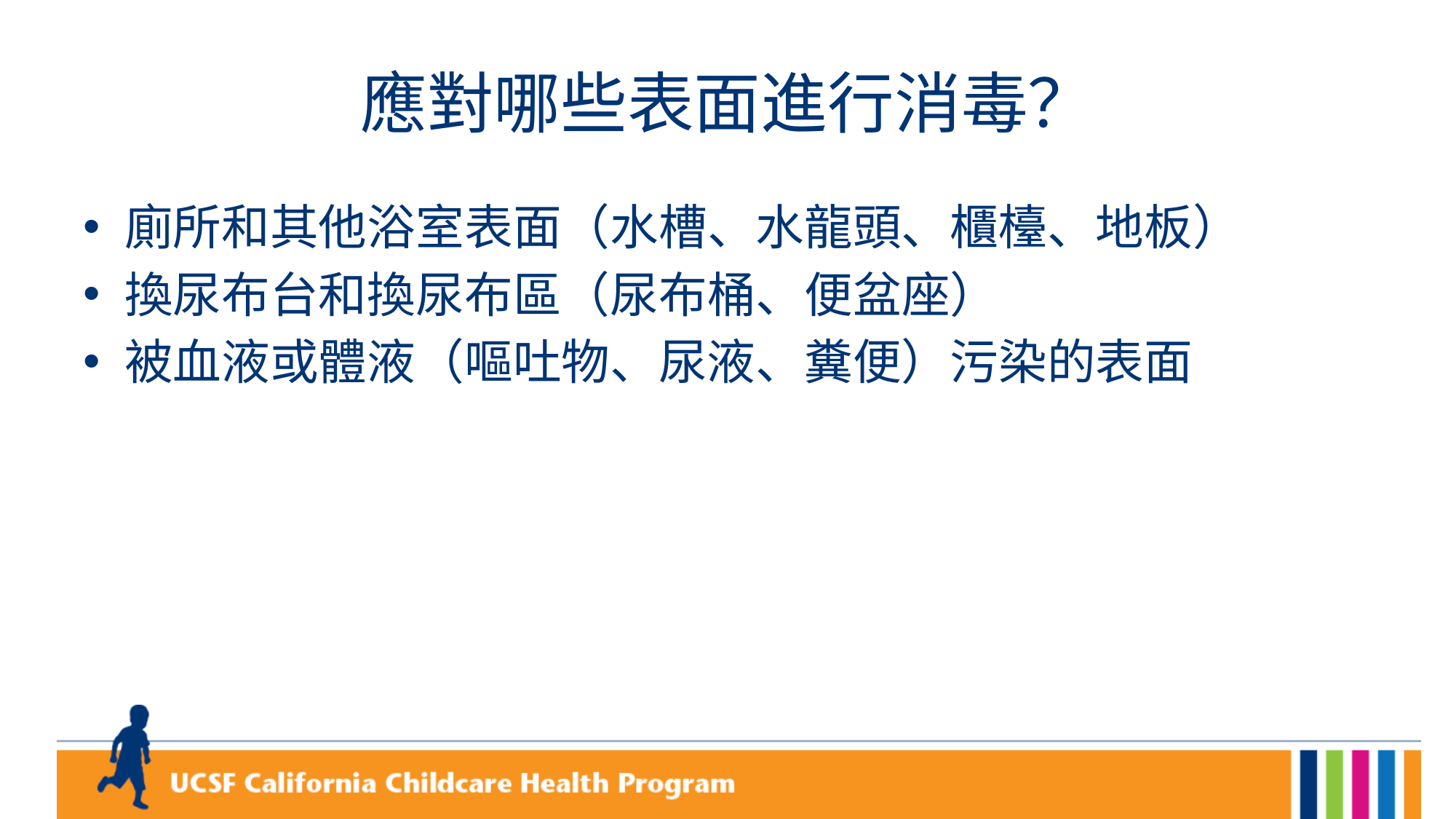

# 應對哪些表面進行消毒？
廁所和其他浴室表面（水槽、水龍頭、櫃檯、地板）​
換尿布台和換尿布區（尿布桶、便盆座）​
被血液或體液（嘔吐物、尿液、糞便）污染的表面​